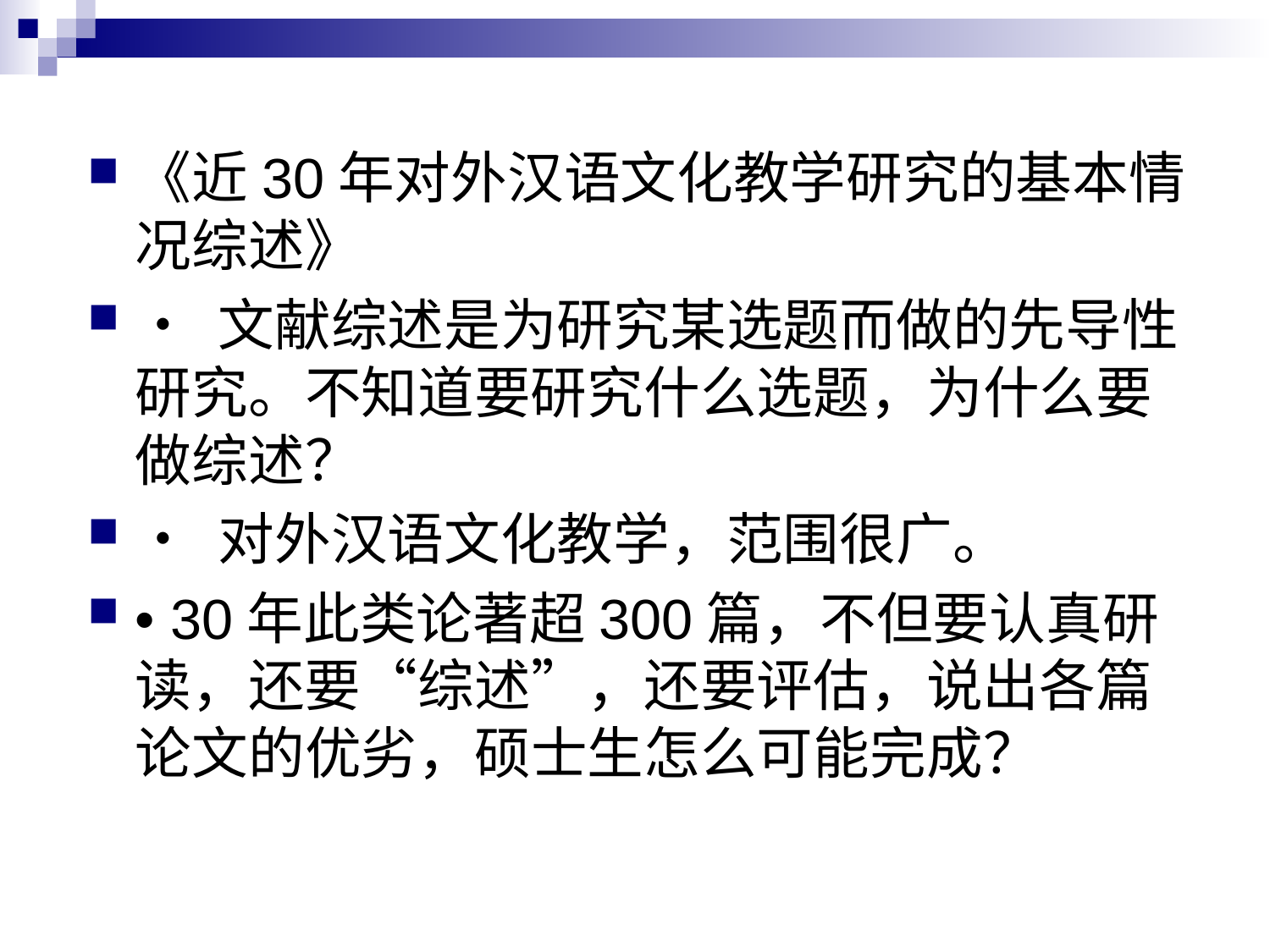

《近30年对外汉语文化教学研究的基本情况综述》
• 文献综述是为研究某选题而做的先导性研究。不知道要研究什么选题，为什么要做综述？
• 对外汉语文化教学，范围很广。
• 30年此类论著超300篇，不但要认真研读，还要“综述”，还要评估，说出各篇论文的优劣，硕士生怎么可能完成？